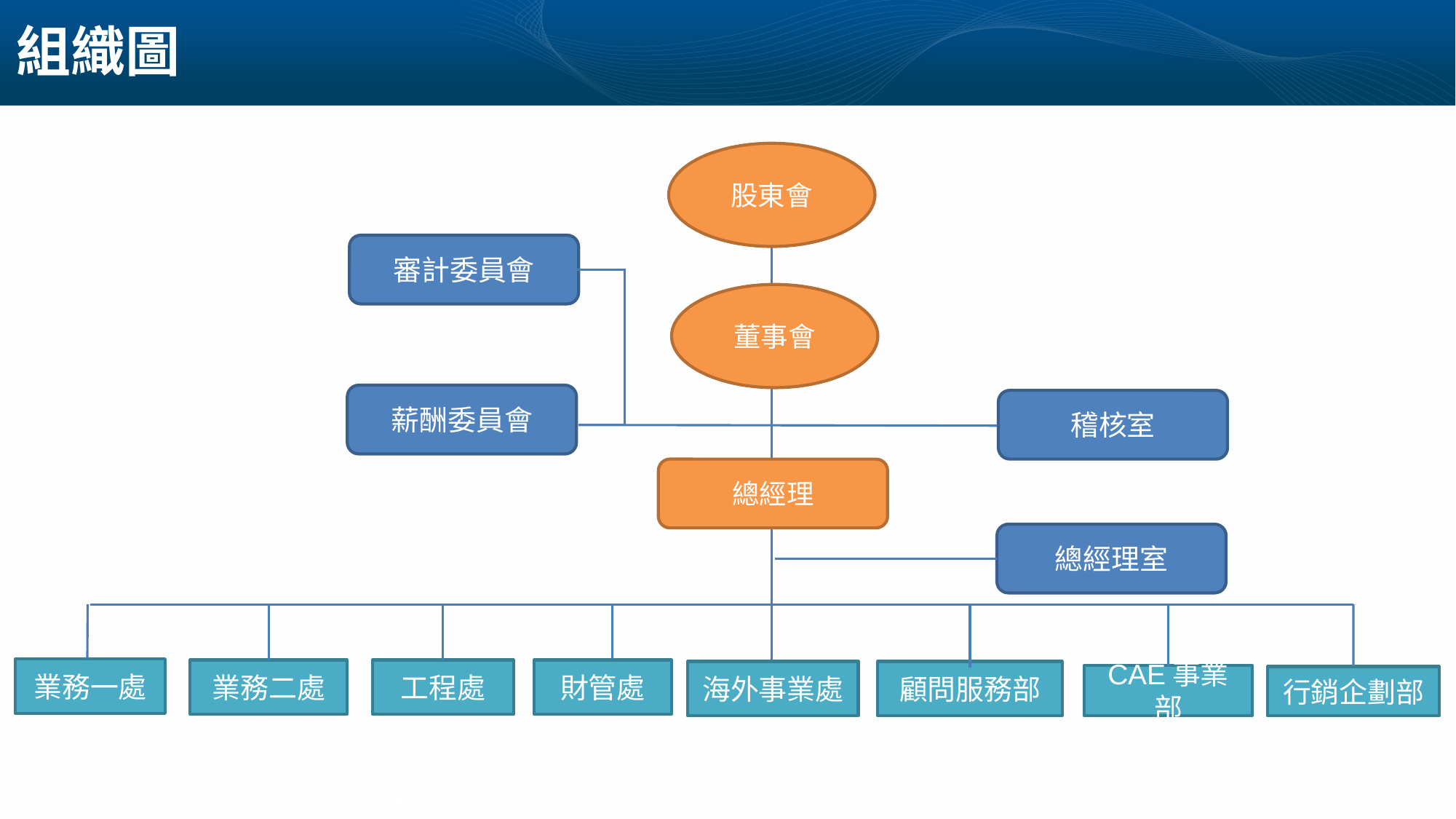

# 組織圖
股東會
審計委員會
董事會
薪酬委員會
稽核室
總經理
總經理室
業務一處
業務二處
工程處
財管處
海外事業處
顧問服務部
CAE事業部
行銷企劃部